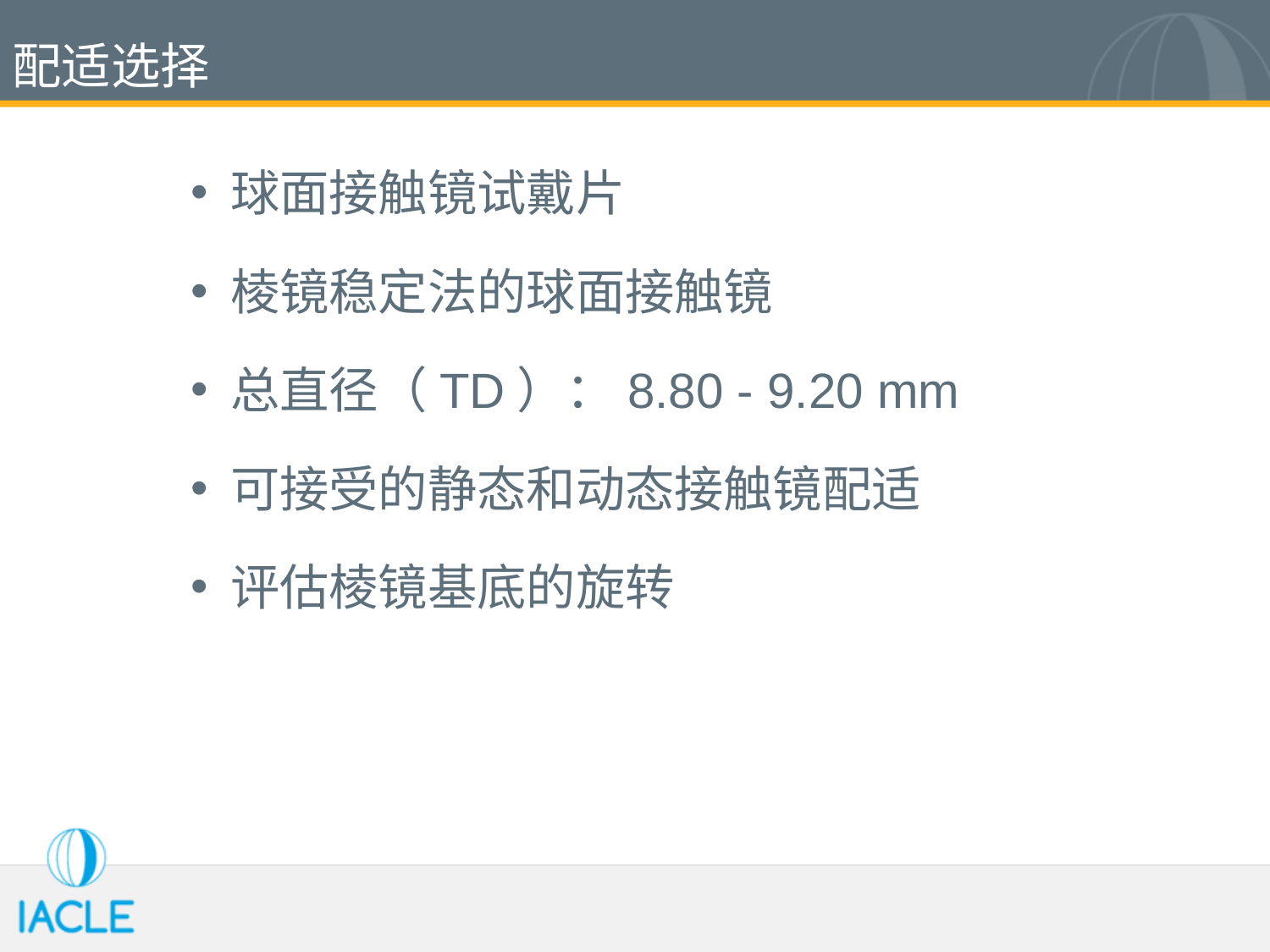

# 配适选择
球面接触镜试戴片
棱镜稳定法的球面接触镜
总直径（TD）：8.80 - 9.20 mm
可接受的静态和动态接触镜配适
评估棱镜基底的旋转